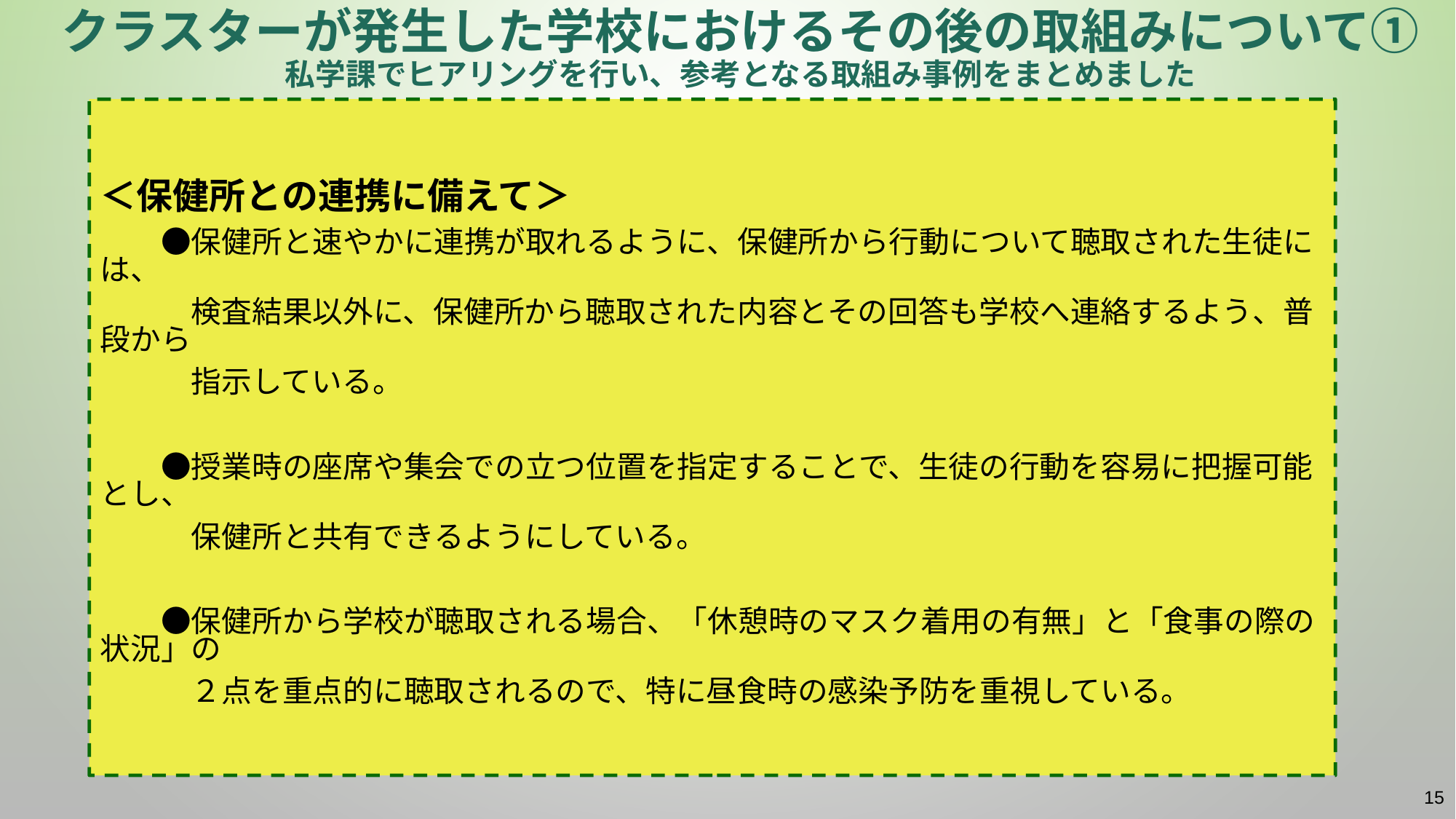

クラスターが発生した学校におけるその後の取組みについて①
私学課でヒアリングを行い、参考となる取組み事例をまとめました

＜保健所との連携に備えて＞
　　●保健所と速やかに連携が取れるように、保健所から行動について聴取された生徒には、
　　　検査結果以外に、保健所から聴取された内容とその回答も学校へ連絡するよう、普段から
　　　指示している。

　　●授業時の座席や集会での立つ位置を指定することで、生徒の行動を容易に把握可能とし、
　　　保健所と共有できるようにしている。

　　●保健所から学校が聴取される場合、「休憩時のマスク着用の有無」と「食事の際の状況」の
　　　２点を重点的に聴取されるので、特に昼食時の感染予防を重視している。
15